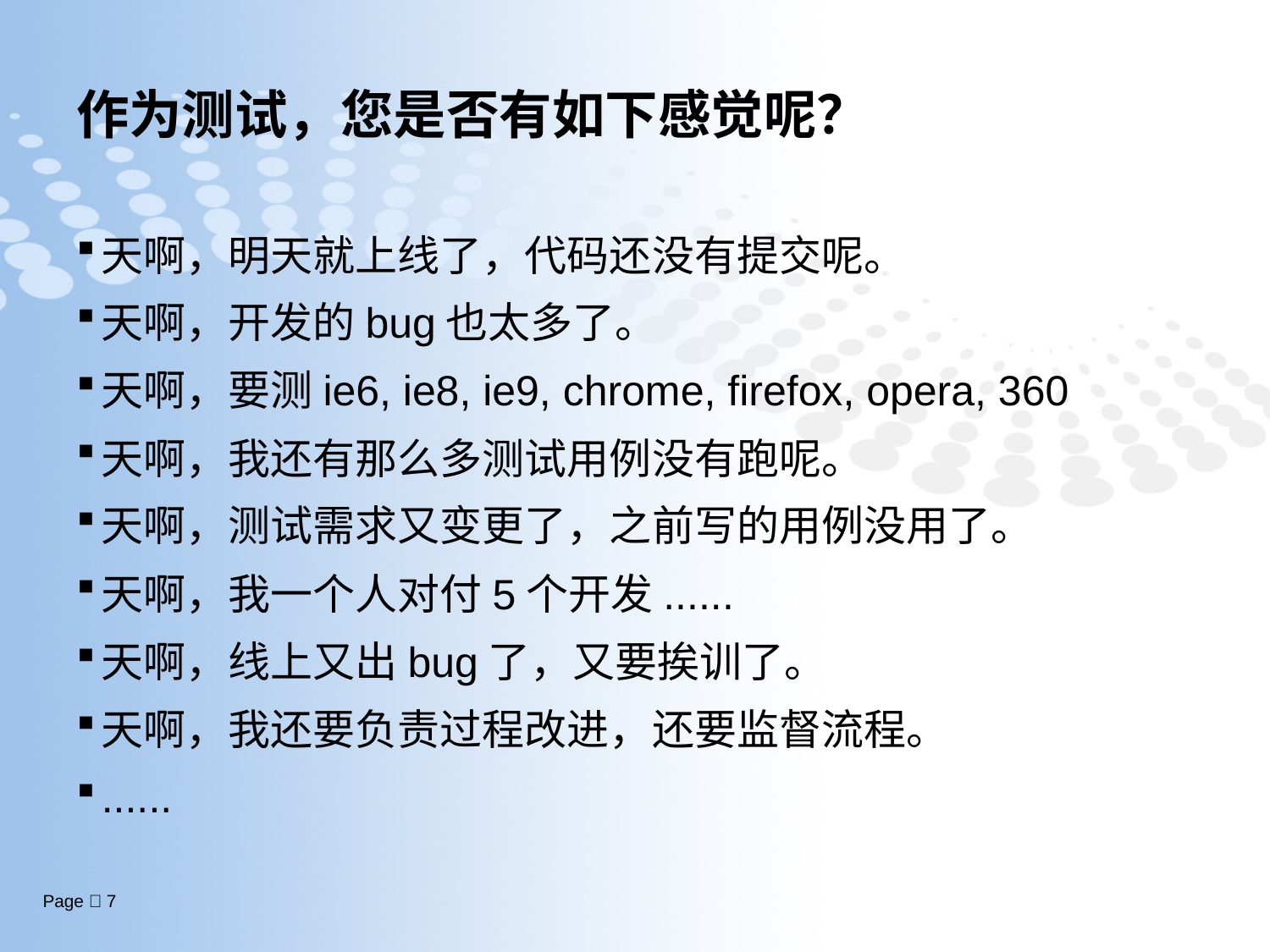

# 作为测试，您是否有如下感觉呢？
天啊，明天就上线了，代码还没有提交呢。
天啊，开发的bug也太多了。
天啊，要测ie6, ie8, ie9, chrome, firefox, opera, 360
天啊，我还有那么多测试用例没有跑呢。
天啊，测试需求又变更了，之前写的用例没用了。
天啊，我一个人对付5个开发......
天啊，线上又出bug了，又要挨训了。
天啊，我还要负责过程改进，还要监督流程。
......